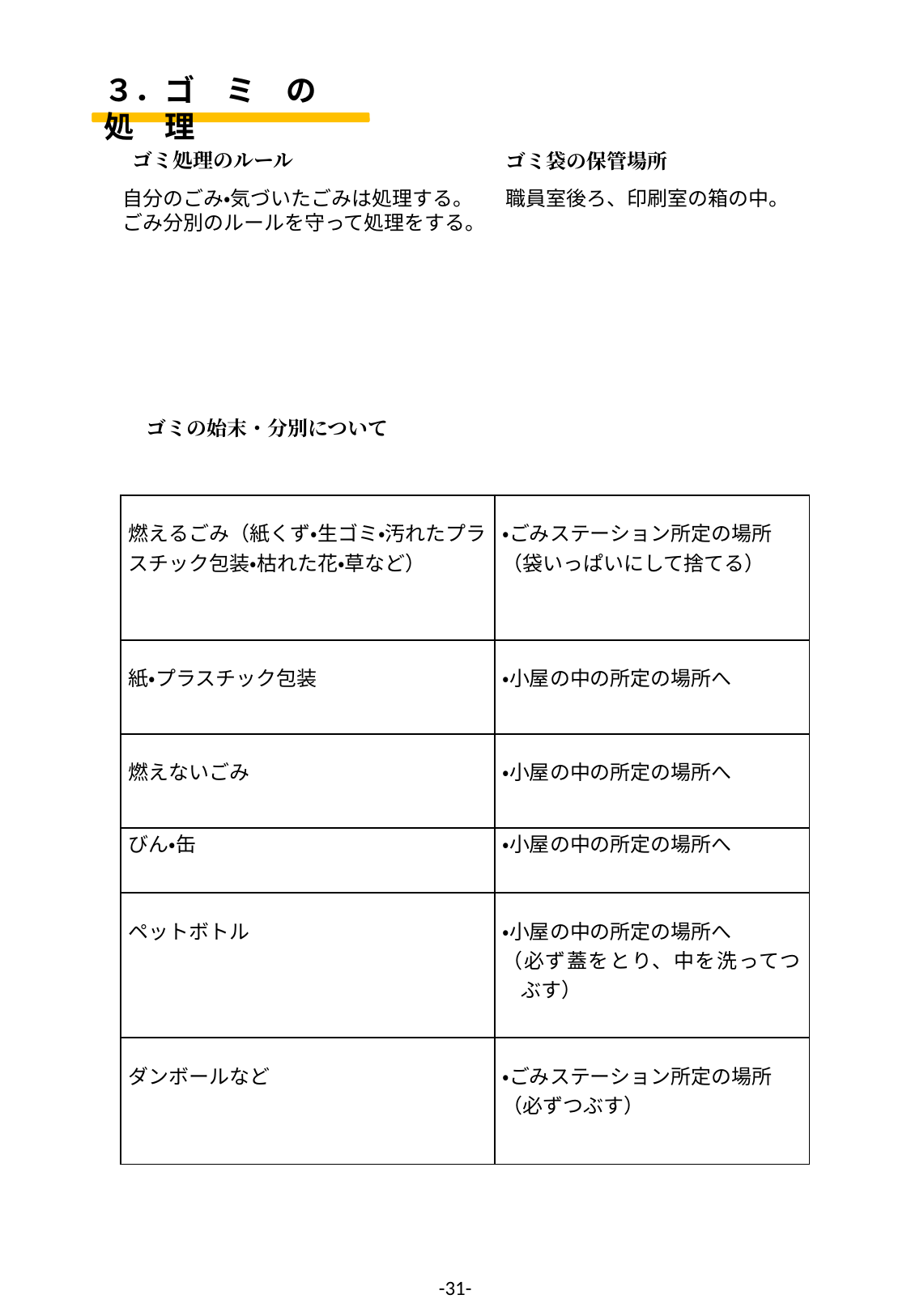

３．ゴ　ミ　の　処　理

ゴミ処理のルール
ゴミ袋の保管場所
自分のごみ・気づいたごみは処理する。
ごみ分別のルールを守って処理をする。
職員室後ろ、印刷室の箱の中。
ゴミの始末・分別について
| 燃えるごみ（紙くず・生ゴミ・汚れたプラスチック包装・枯れた花・草など） | ・ごみステーション所定の場所 （袋いっぱいにして捨てる） |
| --- | --- |
| 紙・プラスチック包装 | ・小屋の中の所定の場所へ |
| 燃えないごみ | ・小屋の中の所定の場所へ |
| びん・缶 | ・小屋の中の所定の場所へ |
| ペットボトル | ・小屋の中の所定の場所へ （必ず蓋をとり、中を洗ってつぶす） |
| ダンボールなど | ・ごみステーション所定の場所 （必ずつぶす） |
-31-